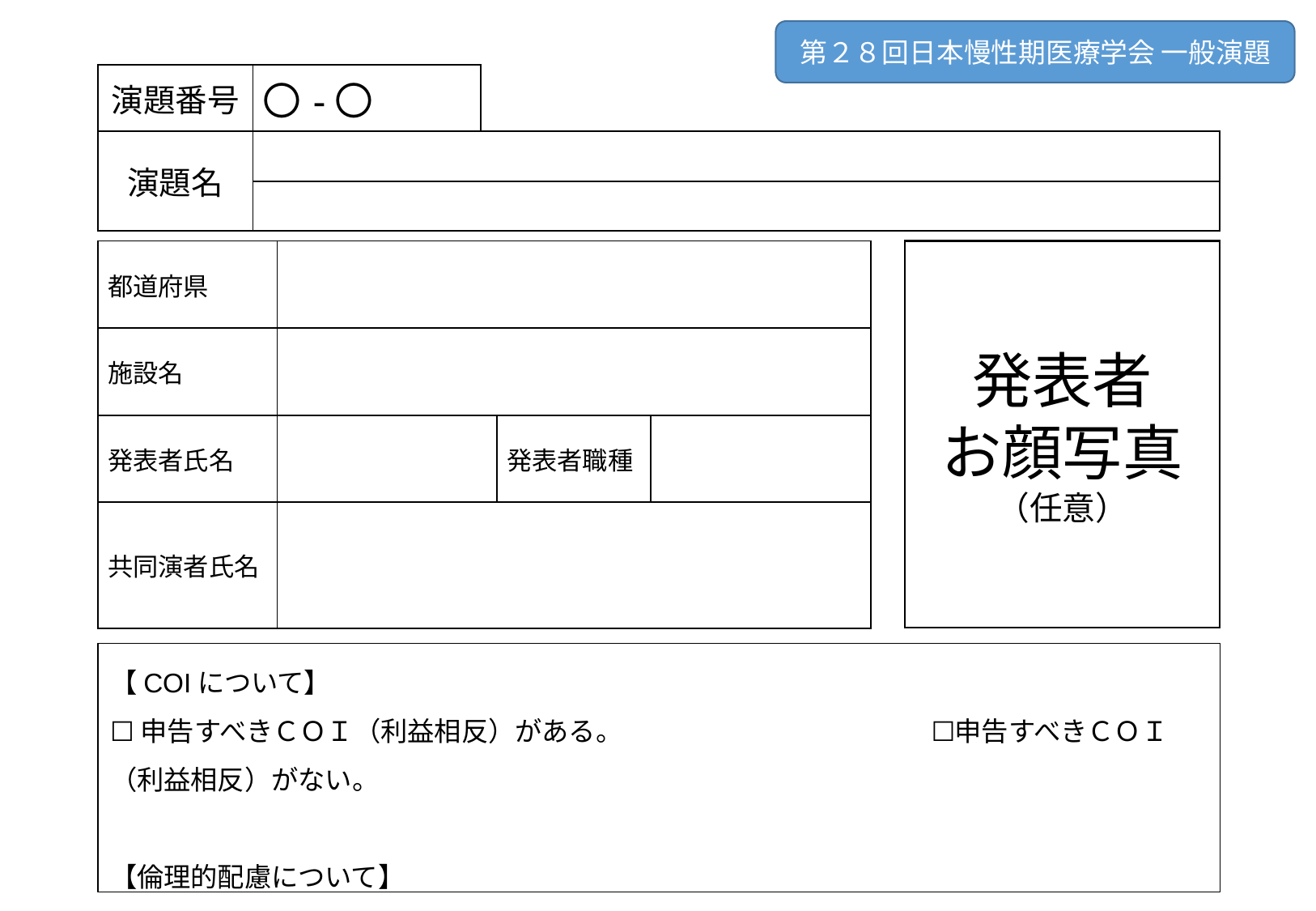

第２８回日本慢性期医療学会 一般演題
| 演題番号 | 〇-〇 |  |
| --- | --- | --- |
| 演題名 |  |  |
|  |  |  |
| 都道府県 |  |  |  |
| --- | --- | --- | --- |
| 施設名 |  |  |  |
| 発表者氏名 |  | 発表者職種 |  |
| 共同演者氏名 |  |  |  |
発表者
お顔写真
（任意）
【COIについて】
☐申告すべきＣＯＩ（利益相反）がある。　　　　　　　　　　  　☐申告すべきＣＯＩ（利益相反）がない。

【倫理的配慮について】
☐倫理委員会の承認を得ている。　　　　　　　　　　　　      ☐倫理委員会の承認を得ていない。